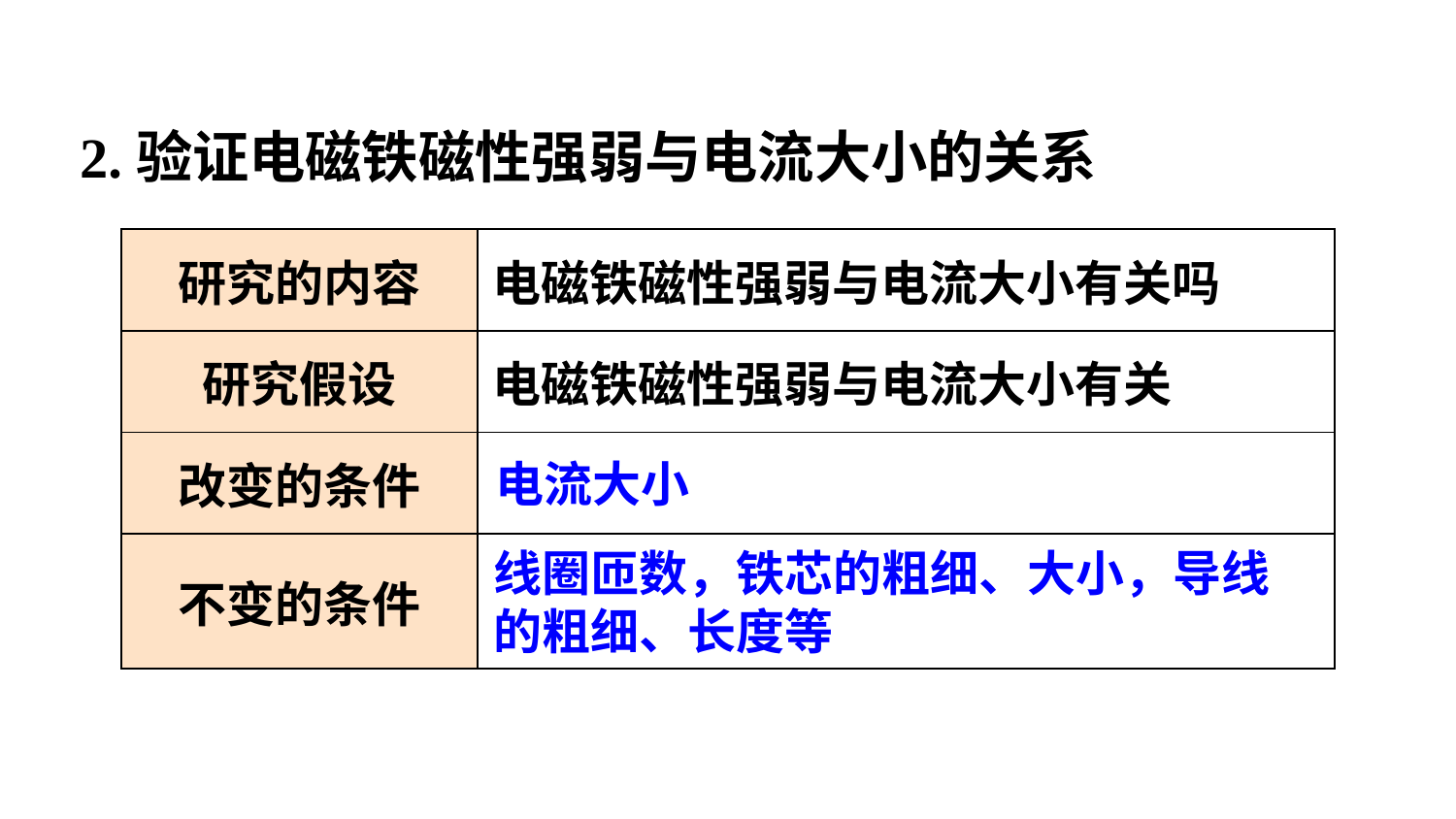

2.验证电磁铁磁性强弱与电流大小的关系
| 研究的内容 | 电磁铁磁性强弱与电流大小有关吗 |
| --- | --- |
| 研究假设 | 电磁铁磁性强弱与电流大小有关 |
| 改变的条件 |  |
| 不变的条件 |  |
电流大小
线圈匝数，铁芯的粗细、大小，导线的粗细、长度等